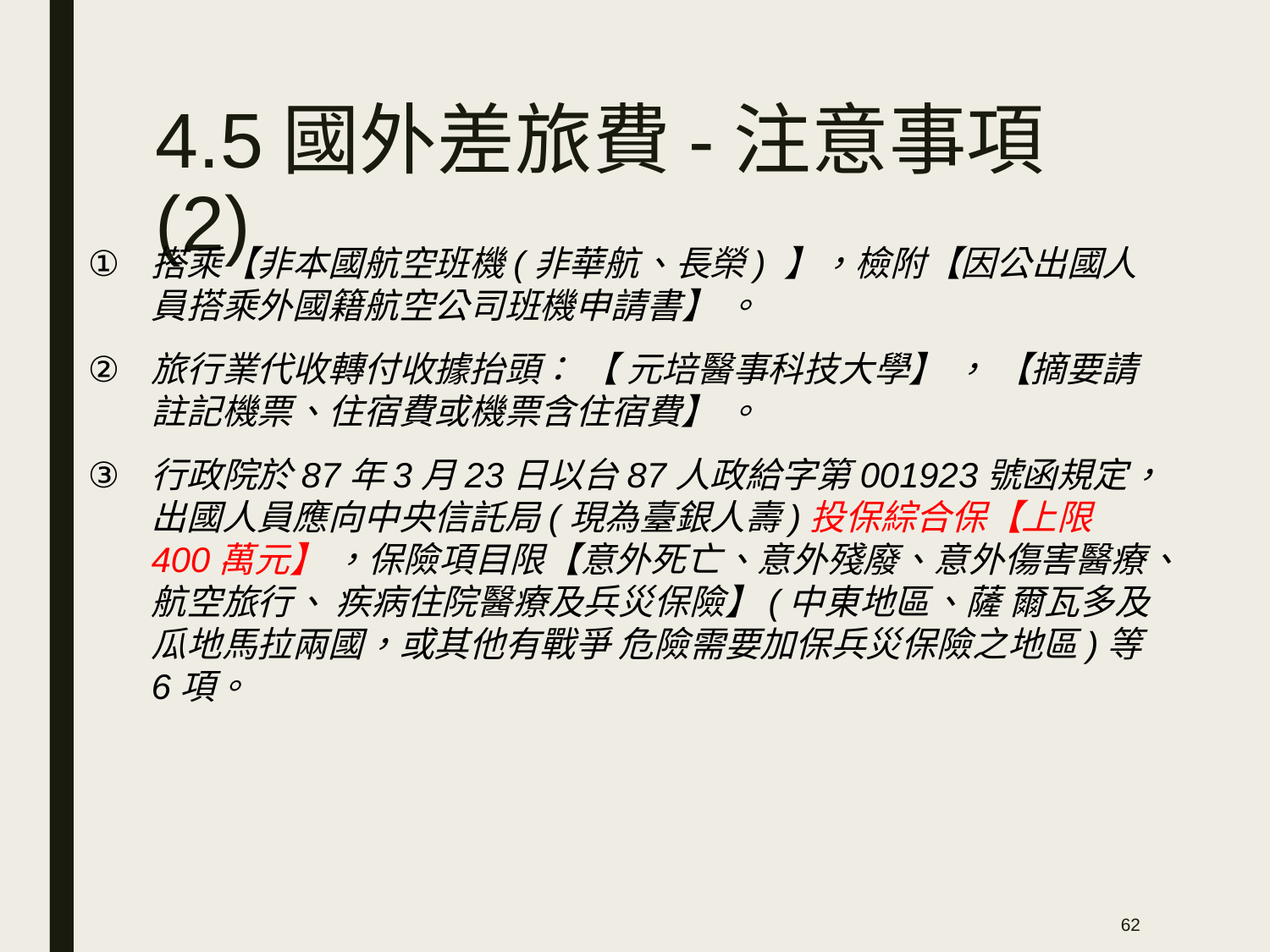

# 4.5國外差旅費-注意事項(2)
搭乘【非本國航空班機(非華航、長榮) 】，檢附【因公出國人員搭乘外國籍航空公司班機申請書】 。
旅行業代收轉付收據抬頭： 【 元培醫事科技大學】 ， 【摘要請註記機票、住宿費或機票含住宿費】 。
行政院於87年3月23日以台87人政給字第001923號函規定，出國人員應向中央信託局(現為臺銀人壽)投保綜合保【上限400萬元】 ，保險項目限【意外死亡、意外殘廢、意外傷害醫療、航空旅行、 疾病住院醫療及兵災保險】(中東地區、薩 爾瓦多及瓜地馬拉兩國，或其他有戰爭 危險需要加保兵災保險之地區)等6項。

62